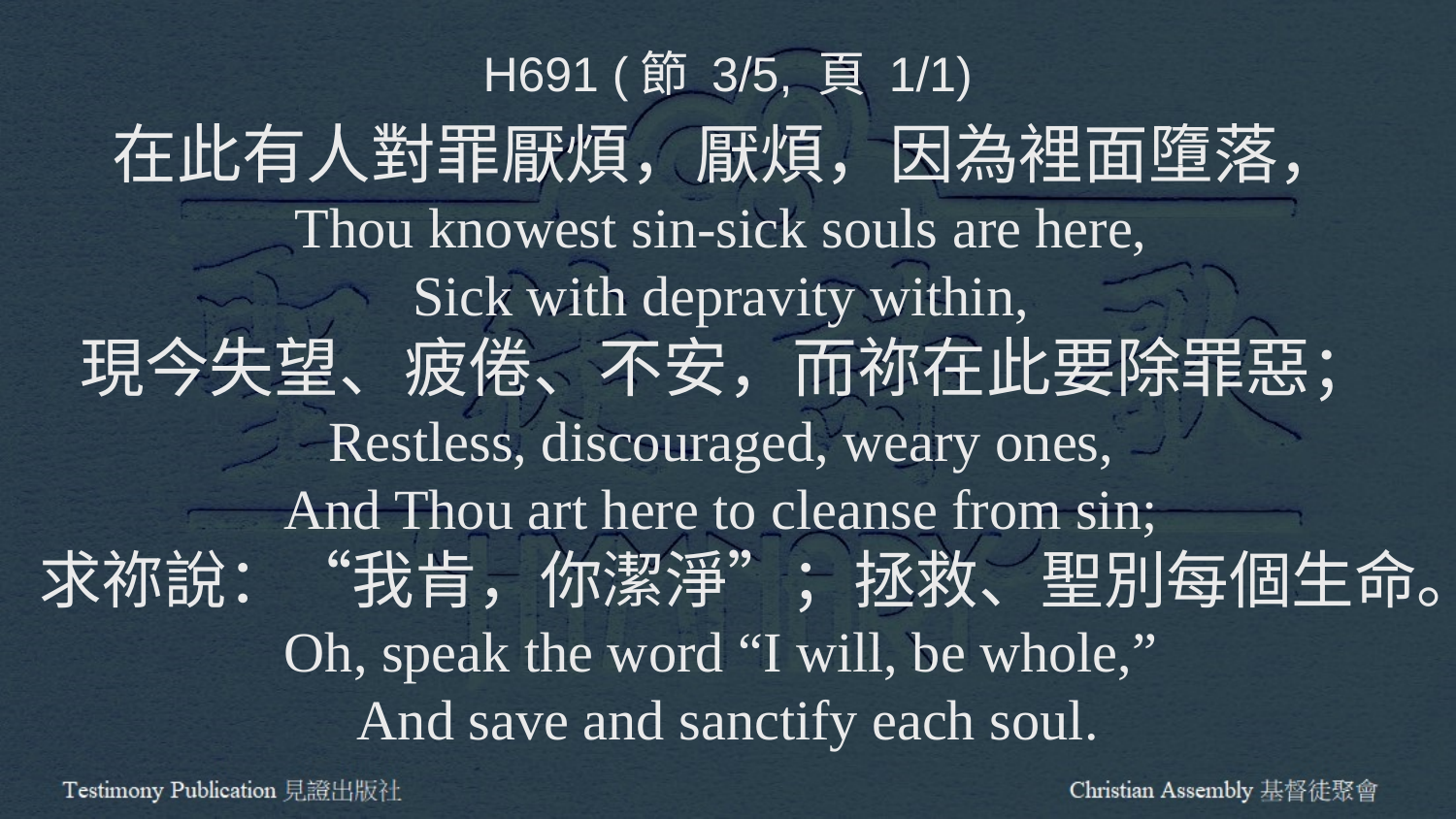

H691 (節 3/5, 頁 1/1)
在此有人對罪厭煩，厭煩，因為裡面墮落，
Thou knowest sin-sick souls are here,
Sick with depravity within,
現今失望、疲倦、不安，而祢在此要除罪惡；
Restless, discouraged, weary ones,
And Thou art here to cleanse from sin;
求祢說：“我肯，你潔淨”；拯救、聖別每個生命。
Oh, speak the word “I will, be whole,”
And save and sanctify each soul.